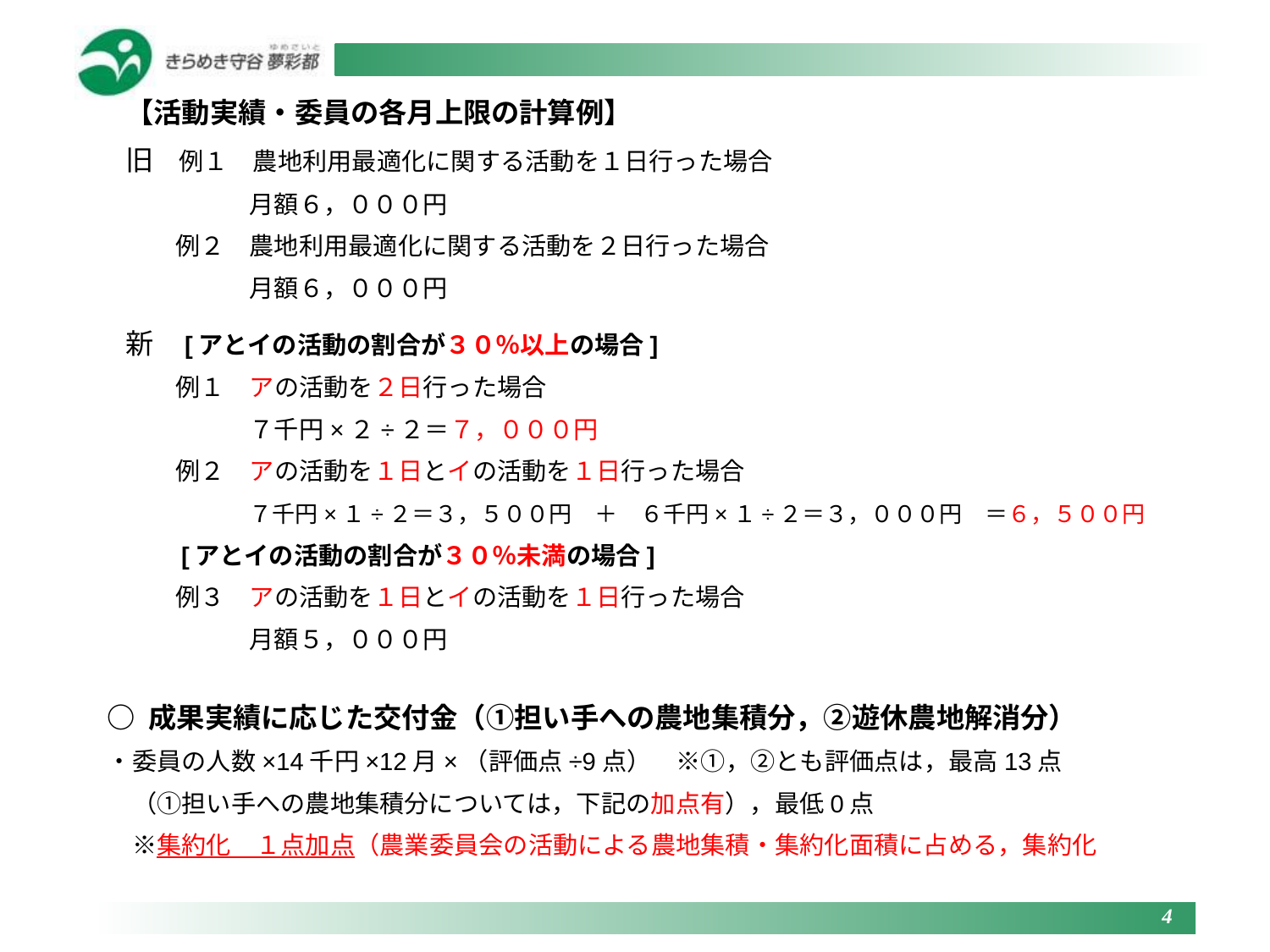

【活動実績・委員の各月上限の計算例】
旧　例１　農地利用最適化に関する活動を１日行った場合
　　　　　月額６，０００円
　　例２　農地利用最適化に関する活動を２日行った場合
　　　　　月額６，０００円

新　[アとイの活動の割合が３０％以上の場合]
　　例１　アの活動を２日行った場合
　　　　　７千円×２÷２＝７，０００円
　　例２　アの活動を１日とイの活動を１日行った場合
　　　　　７千円×１÷２＝３，５００円　＋　６千円×１÷２＝３，０００円　＝６，５００円
　　[アとイの活動の割合が３０％未満の場合]
　　例３　アの活動を１日とイの活動を１日行った場合
　　　　　月額５，０００円
○ 成果実績に応じた交付金（①担い手への農地集積分，②遊休農地解消分）
・委員の人数×14千円×12月×（評価点÷9点）　※①，②とも評価点は，最高13点
　（①担い手への農地集積分については，下記の加点有），最低0点
　※集約化　１点加点（農業委員会の活動による農地集積・集約化面積に占める，集約化

4